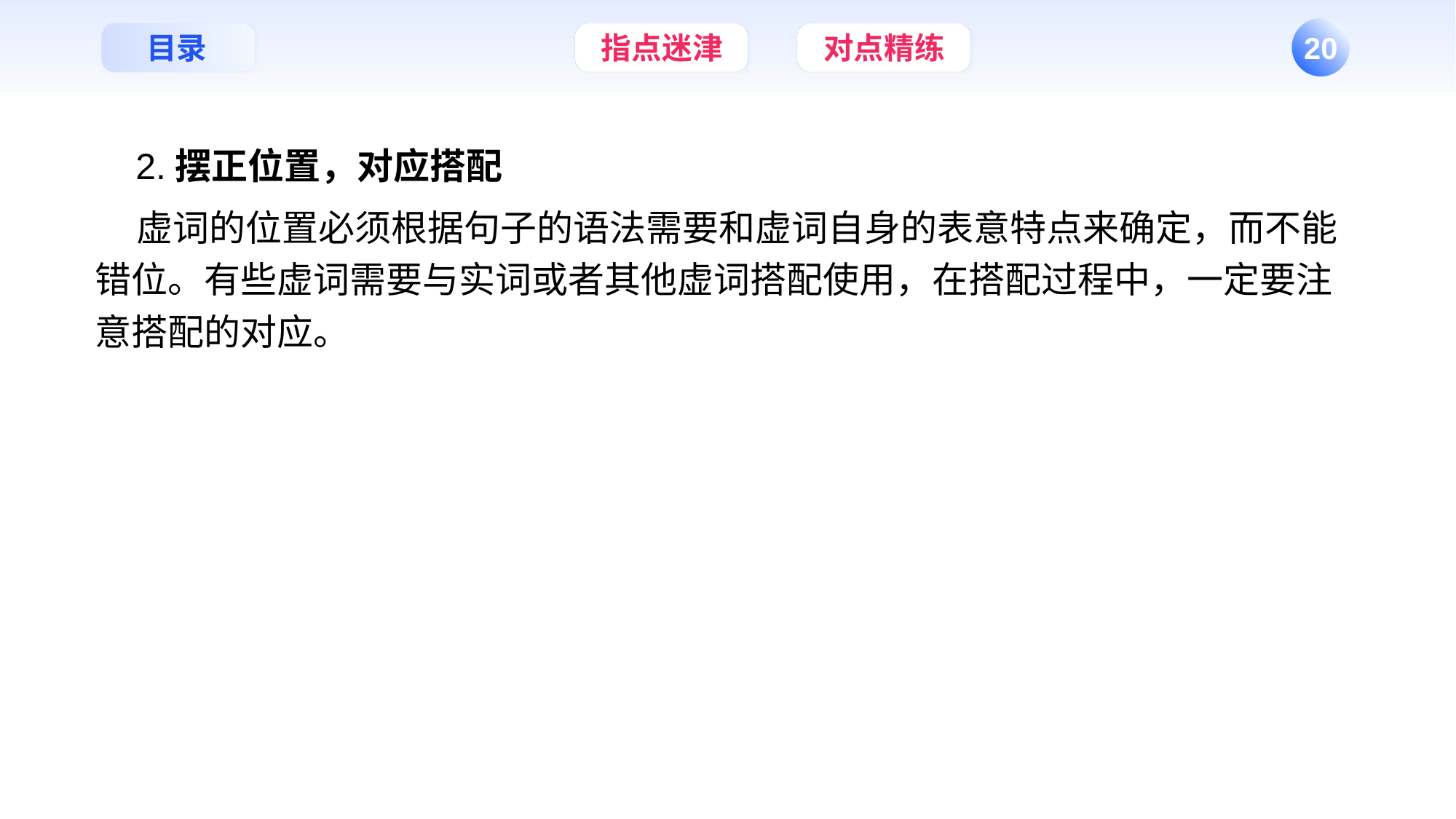

2.摆正位置，对应搭配
    虚词的位置必须根据句子的语法需要和虚词自身的表意特点来确定，而不能错位。有些虚词需要与实词或者其他虚词搭配使用，在搭配过程中，一定要注意搭配的对应。